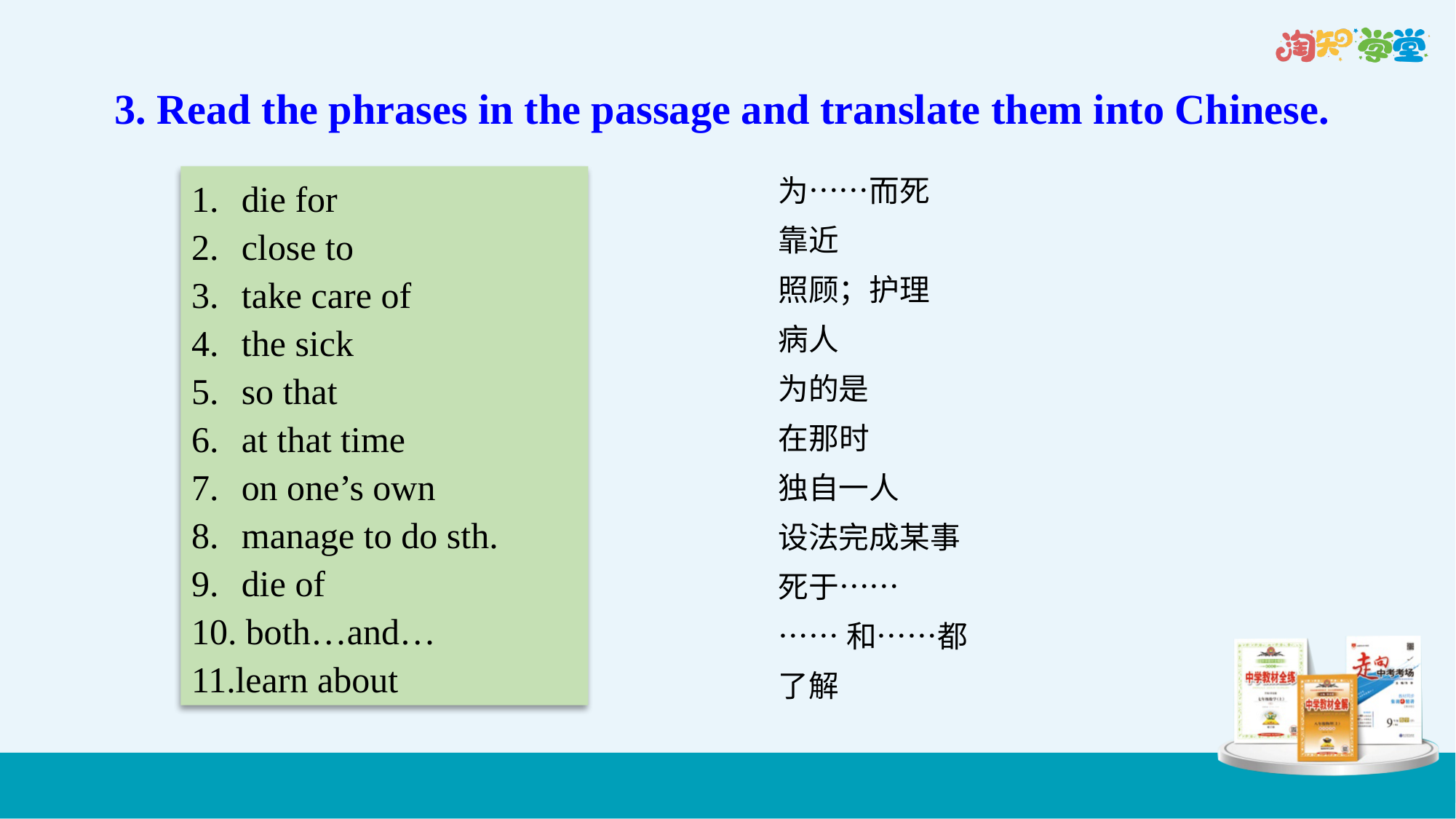

3. Read the phrases in the passage and translate them into Chinese.
 die for
 close to
 take care of
 the sick
 so that
 at that time
 on one’s own
 manage to do sth.
 die of
 both…and…
learn about
为……而死
靠近
照顾；护理
病人
为的是
在那时
独自一人
设法完成某事
死于……
……和……都
了解